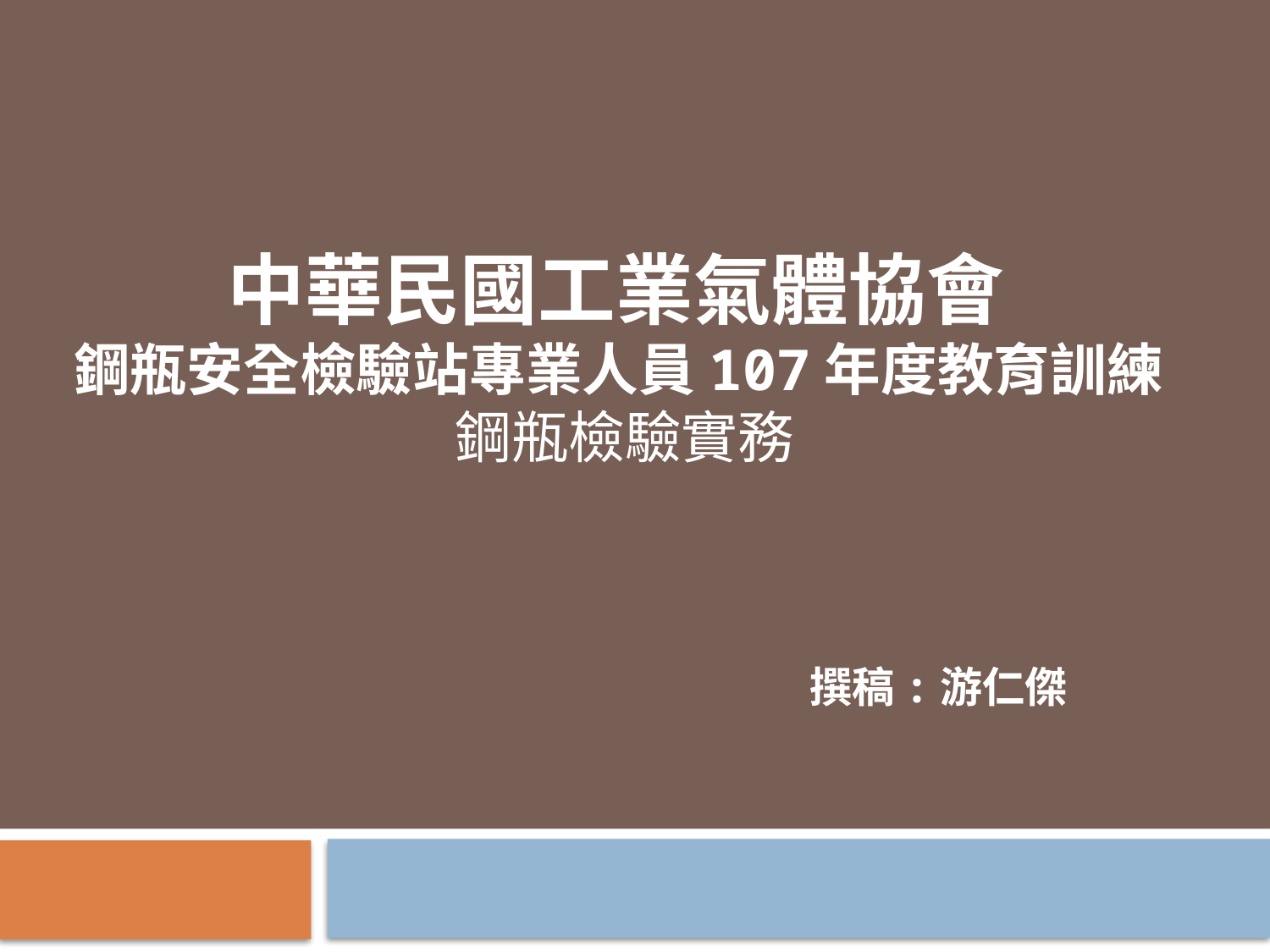

# 中華民國工業氣體協會 鋼瓶安全檢驗站專業人員107年度教育訓練 鋼瓶檢驗實務
撰稿:游仁傑